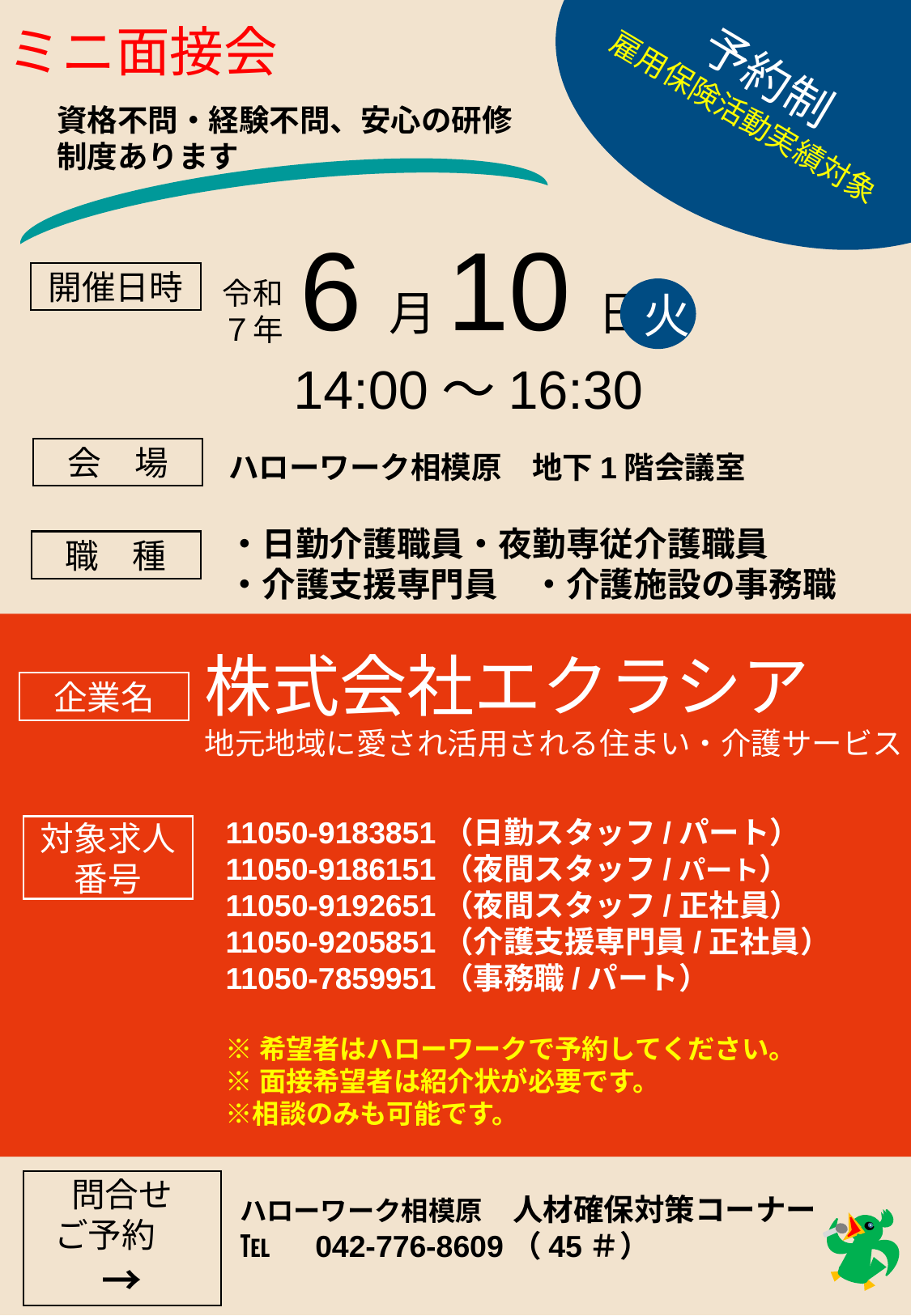

ミニ面接会
予約制
雇用保険活動実績対象
資格不問・経験不問、安心の研修制度あります

6月10日
開催日時
令和７年
火
14:00～16:30
会　場
ハローワーク相模原　地下1階会議室
・日勤介護職員・夜勤専従介護職員
・介護支援専門員　・介護施設の事務職
職　種

株式会社エクラシア
地元地域に愛され活用される住まい・介護サービス
企業名
11050-9183851（日勤スタッフ/パート）
11050-9186151（夜間スタッフ/パート）
11050-9192651（夜間スタッフ/正社員）
11050-9205851（介護支援専門員/正社員）
11050-7859951（事務職/パート）

※希望者はハローワークで予約してください。
※面接希望者は紹介状が必要です。
※相談のみも可能です。
対象求人番号
問合せ
ご予約　→
ハローワーク相模原　人材確保対策コーナー
℡　042-776-8609（45＃）